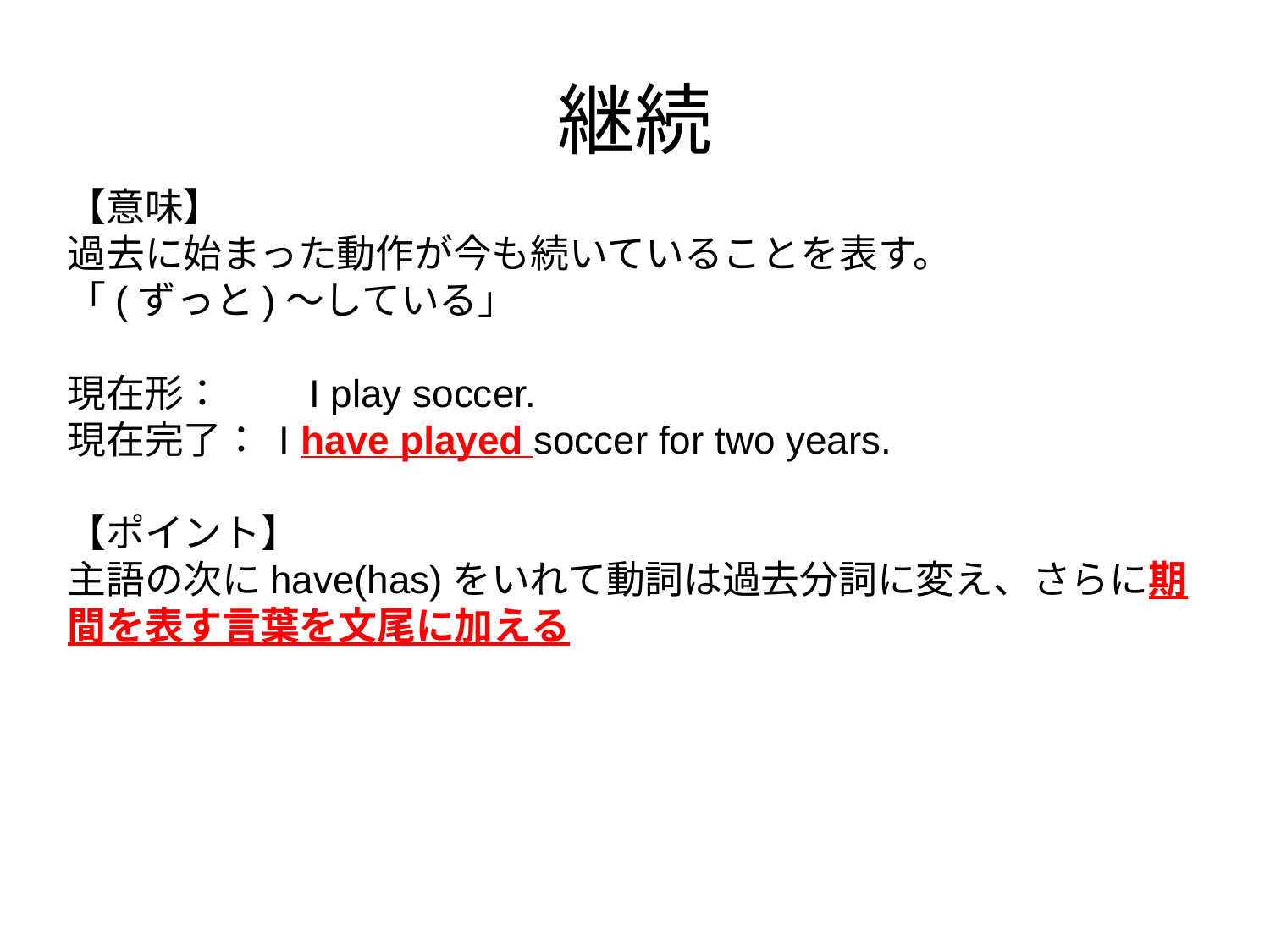

# 継続
【意味】
過去に始まった動作が今も続いていることを表す。
「(ずっと)～している」
現在形：　　I play soccer.
現在完了： I have played soccer for two years.

【ポイント】
主語の次にhave(has)をいれて動詞は過去分詞に変え、さらに期間を表す言葉を文尾に加える